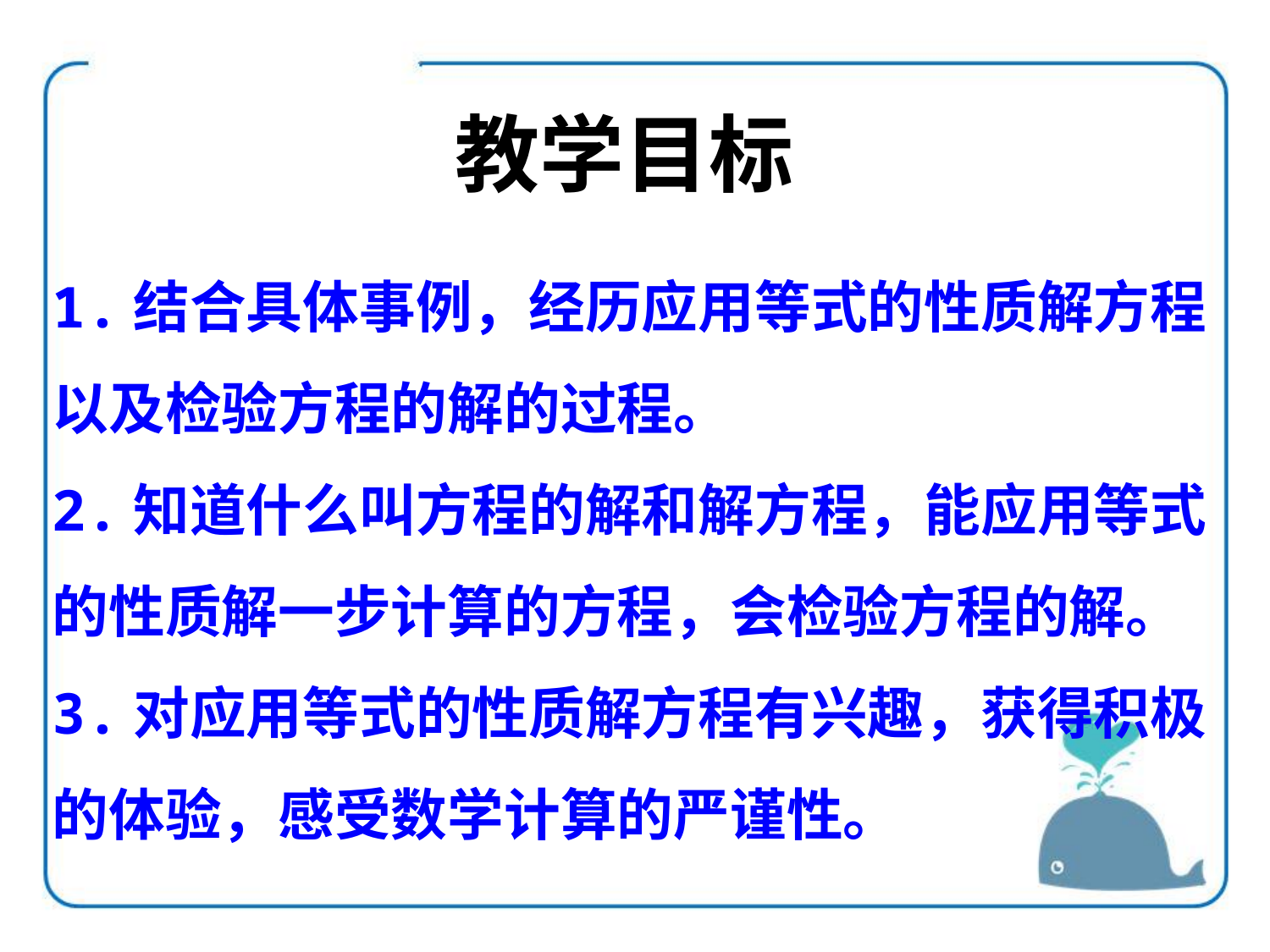

教学目标
1.结合具体事例，经历应用等式的性质解方程以及检验方程的解的过程。
2.知道什么叫方程的解和解方程，能应用等式的性质解一步计算的方程，会检验方程的解。
3.对应用等式的性质解方程有兴趣，获得积极的体验，感受数学计算的严谨性。